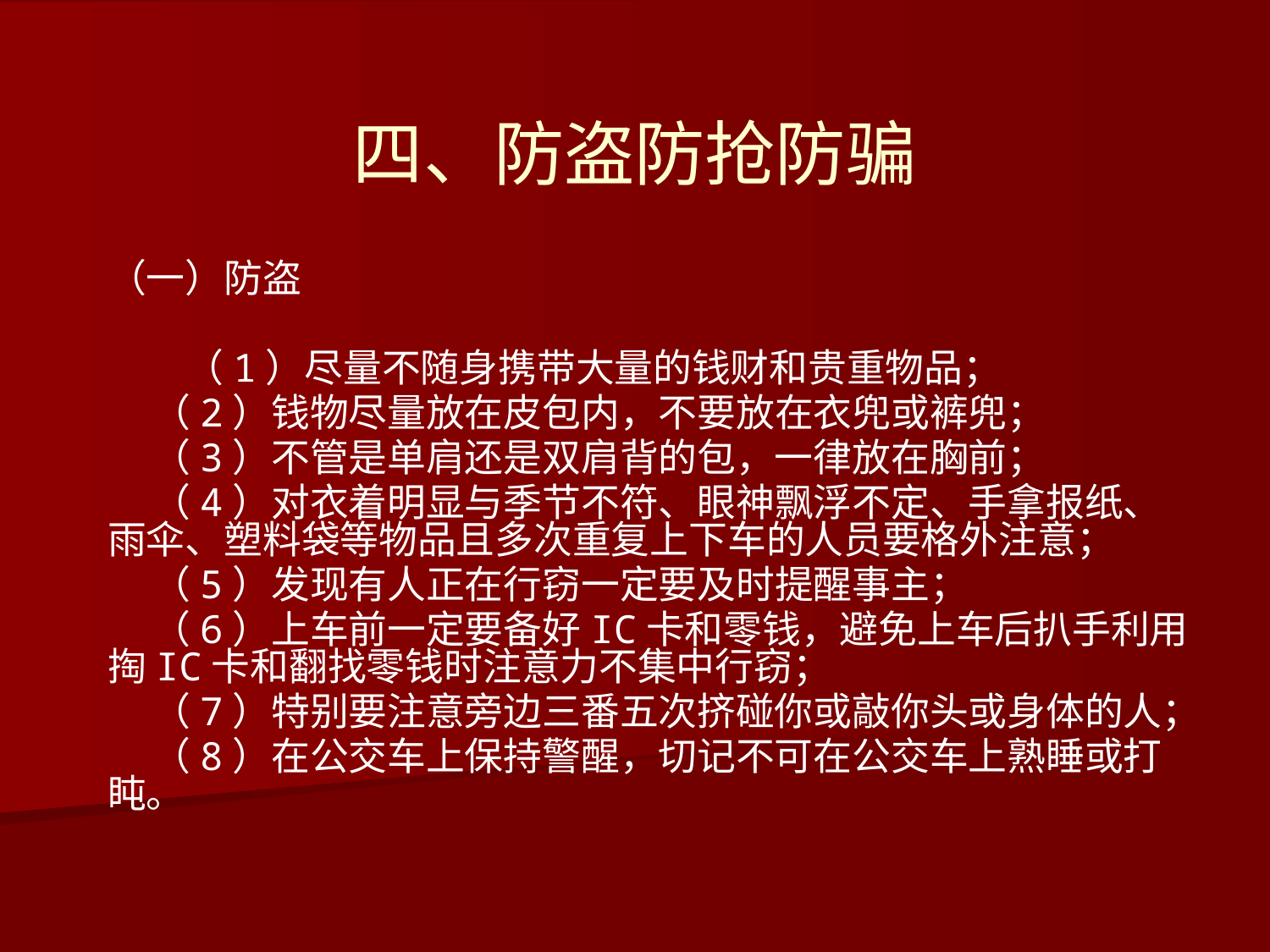

# 四、防盗防抢防骗
（一）防盗

　　（1）尽量不随身携带大量的钱财和贵重物品；
    （2）钱物尽量放在皮包内，不要放在衣兜或裤兜；
    （3）不管是单肩还是双肩背的包，一律放在胸前；
    （4）对衣着明显与季节不符、眼神飘浮不定、手拿报纸、雨伞、塑料袋等物品且多次重复上下车的人员要格外注意；
    （5）发现有人正在行窃一定要及时提醒事主；
    （6）上车前一定要备好IC卡和零钱，避免上车后扒手利用掏IC卡和翻找零钱时注意力不集中行窃；
    （7）特别要注意旁边三番五次挤碰你或敲你头或身体的人；
    （8）在公交车上保持警醒，切记不可在公交车上熟睡或打盹。

58